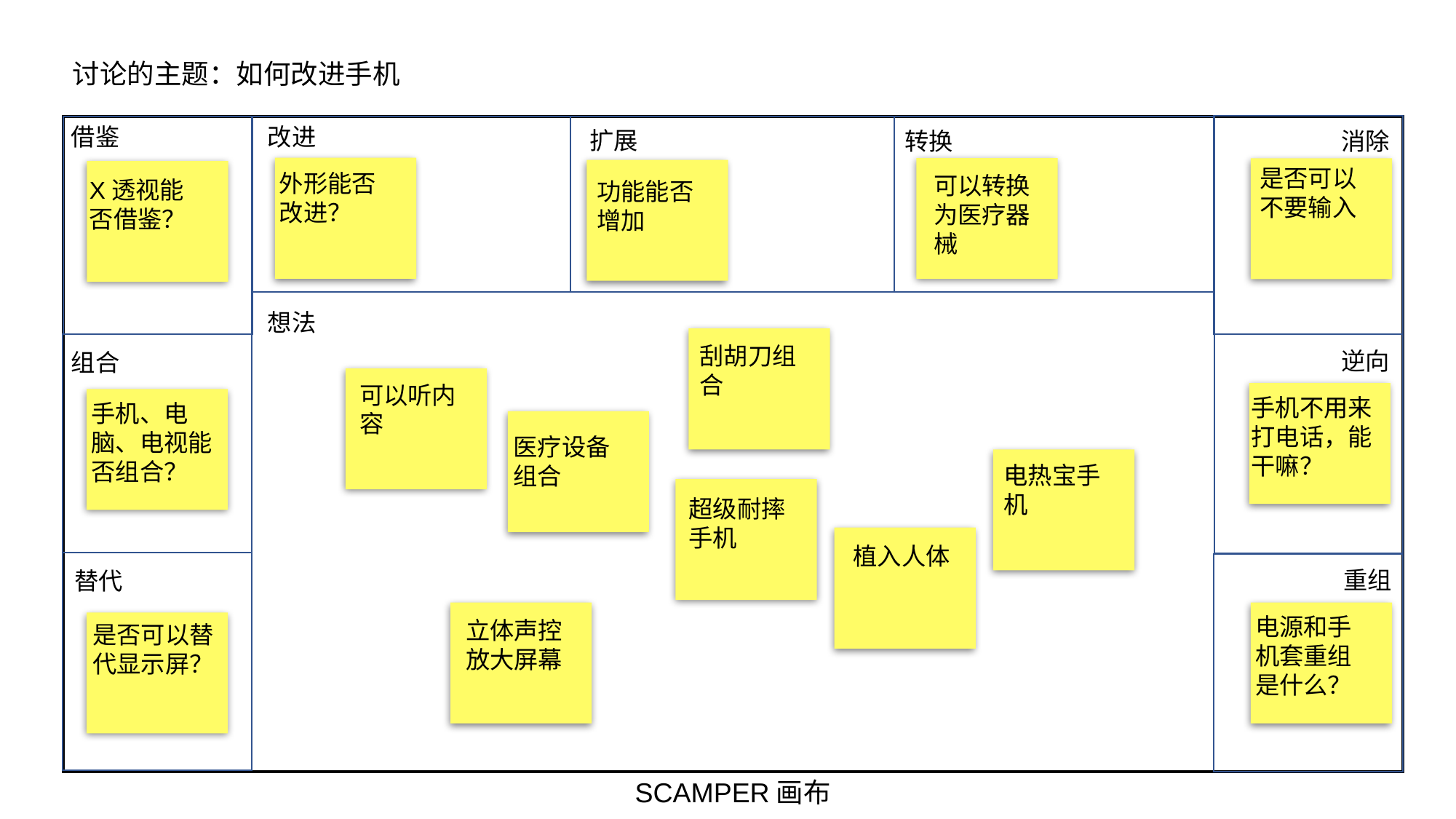

讨论的主题：如何改进手机

改进
借鉴

扩展
转换
消除
想法

逆向
组合

重组
替代
SCAMPER画布

是否可以不要输入

外形能否改进？
可以转换为医疗器械
X透视能否借鉴？
功能能否增加

刮胡刀组合

可以听内容

手机不用来打电话，能干嘛？

手机、电脑、电视能否组合？

医疗设备组合

电热宝手机

超级耐摔手机

植入人体

电源和手机套重组是什么？
立体声控
放大屏幕

是否可以替代显示屏？